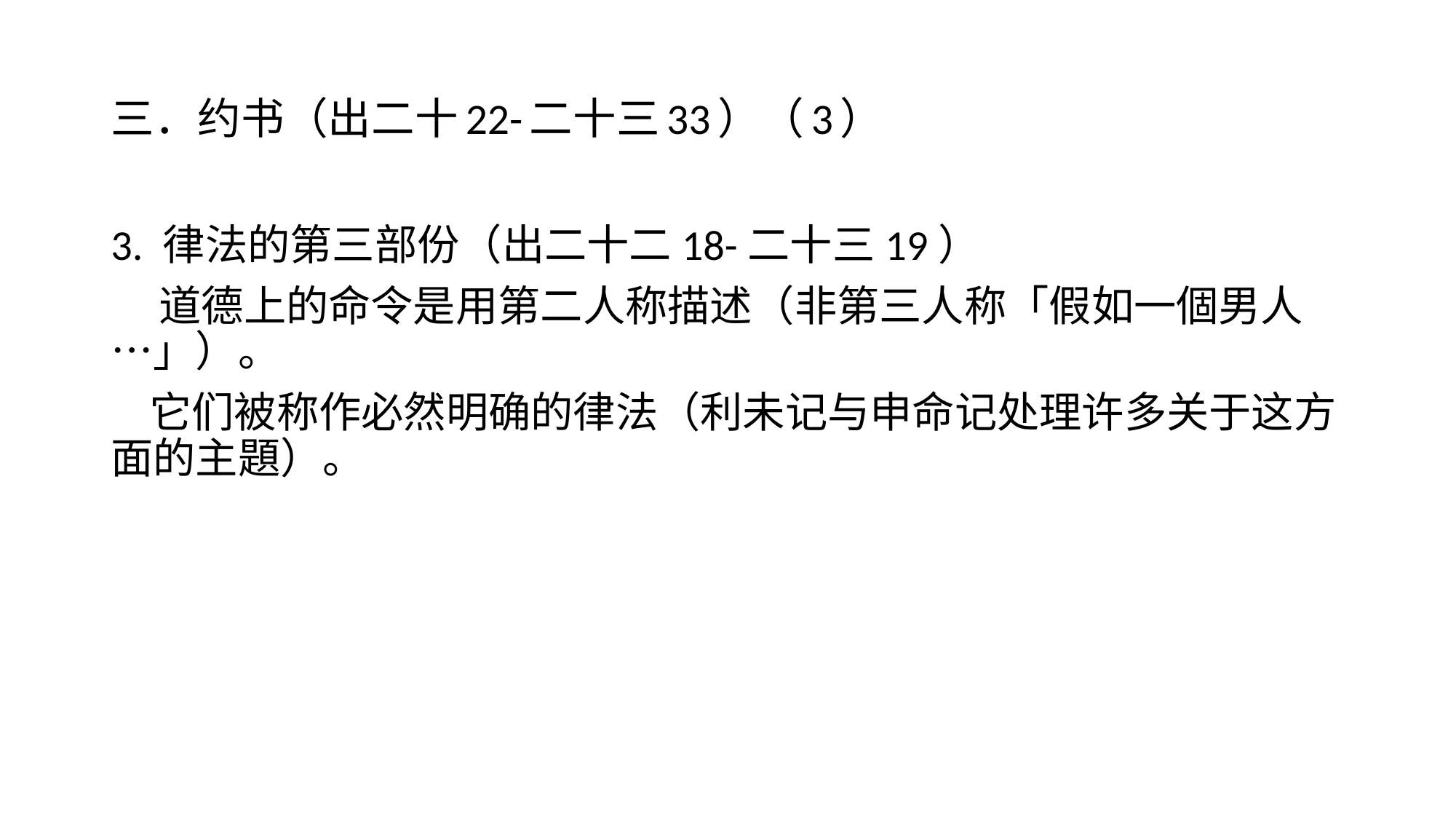

# 三．约书（出二十22-二十三33）（3）
3. 律法的第三部份（出二十二18-二十三19）
    道德上的命令是用第二人称描述（非第三人称「假如一個男人…」）。
   它们被称作必然明确的律法（利未记与申命记处理许多关于这方面的主題）。